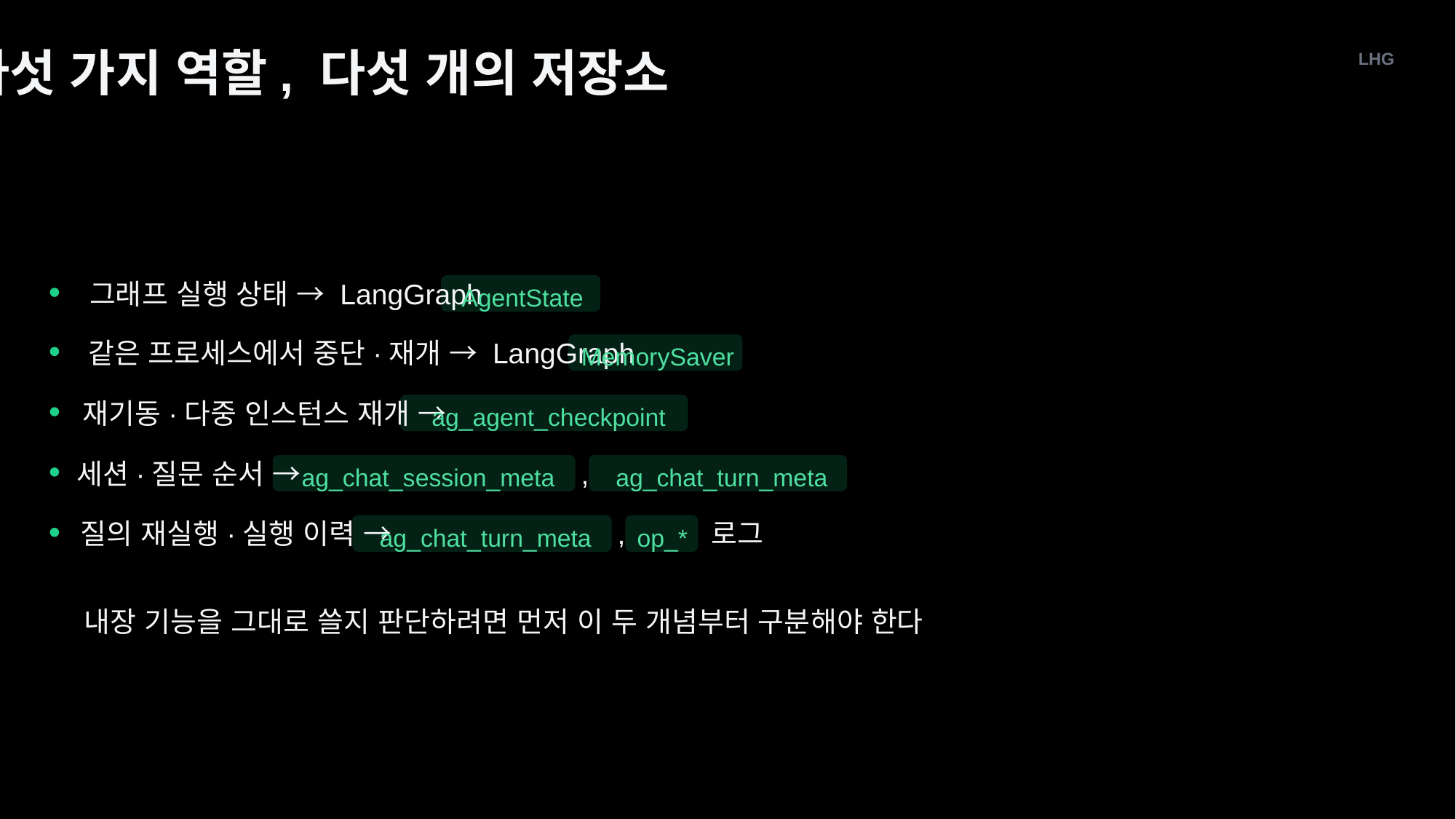

다섯 가지 역할, 다섯 개의 저장소
LHG

그래프 실행 상태 → LangGraph
AgentState

같은 프로세스에서 중단·재개 → LangGraph
MemorySaver

재기동·다중 인스턴스 재개 →
ag_agent_checkpoint

세션·질문 순서 →
,
ag_chat_session_meta
ag_chat_turn_meta

질의 재실행·실행 이력 →
,
 로그
ag_chat_turn_meta
op_*

내장 기능을 그대로 쓸지 판단하려면 먼저 이 두 개념부터 구분해야 한다